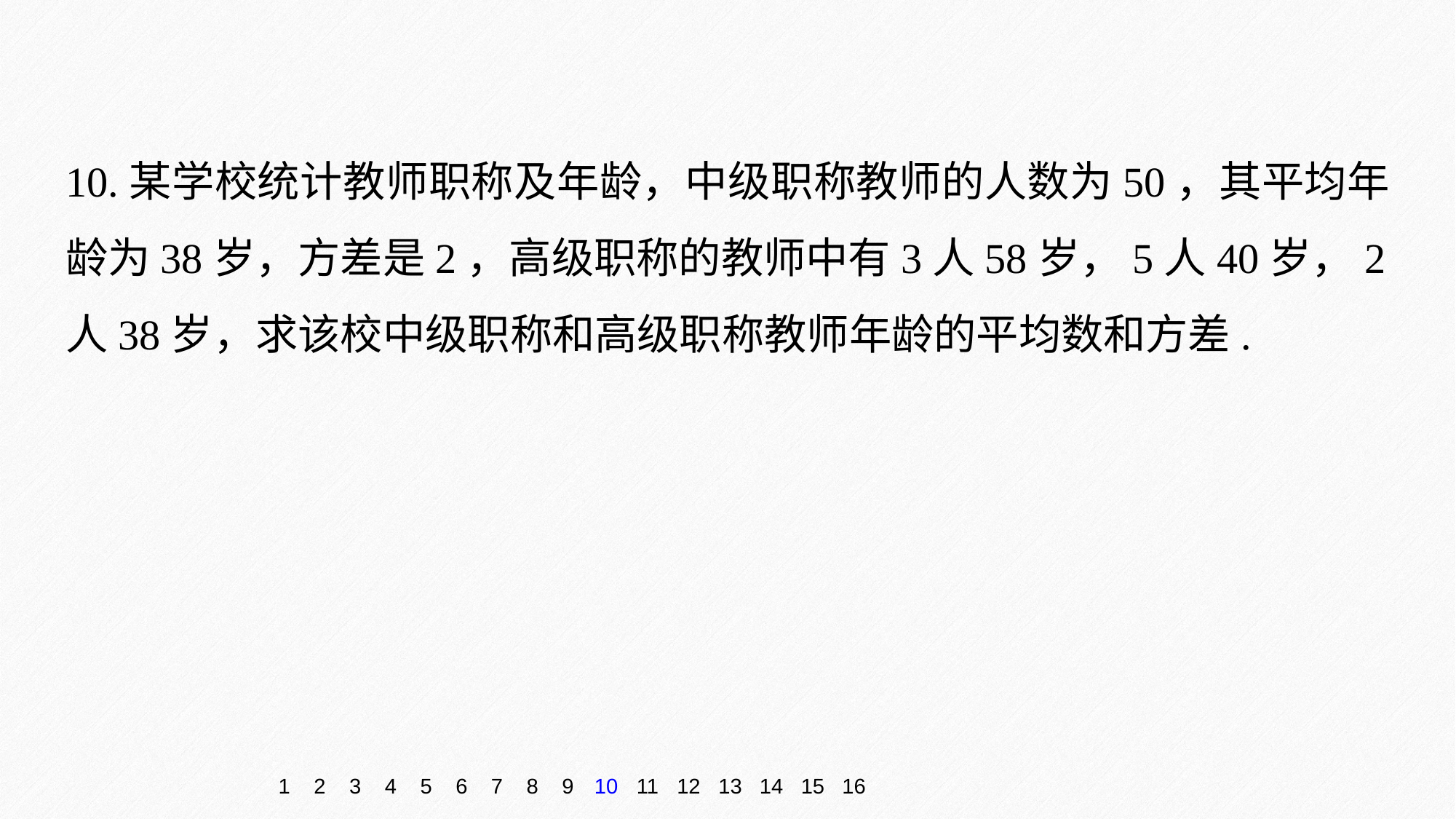

10.某学校统计教师职称及年龄，中级职称教师的人数为50，其平均年龄为38岁，方差是2，高级职称的教师中有3人58岁，5人40岁，2人38岁，求该校中级职称和高级职称教师年龄的平均数和方差.
1
2
3
4
5
6
7
8
9
10
11
12
13
14
15
16